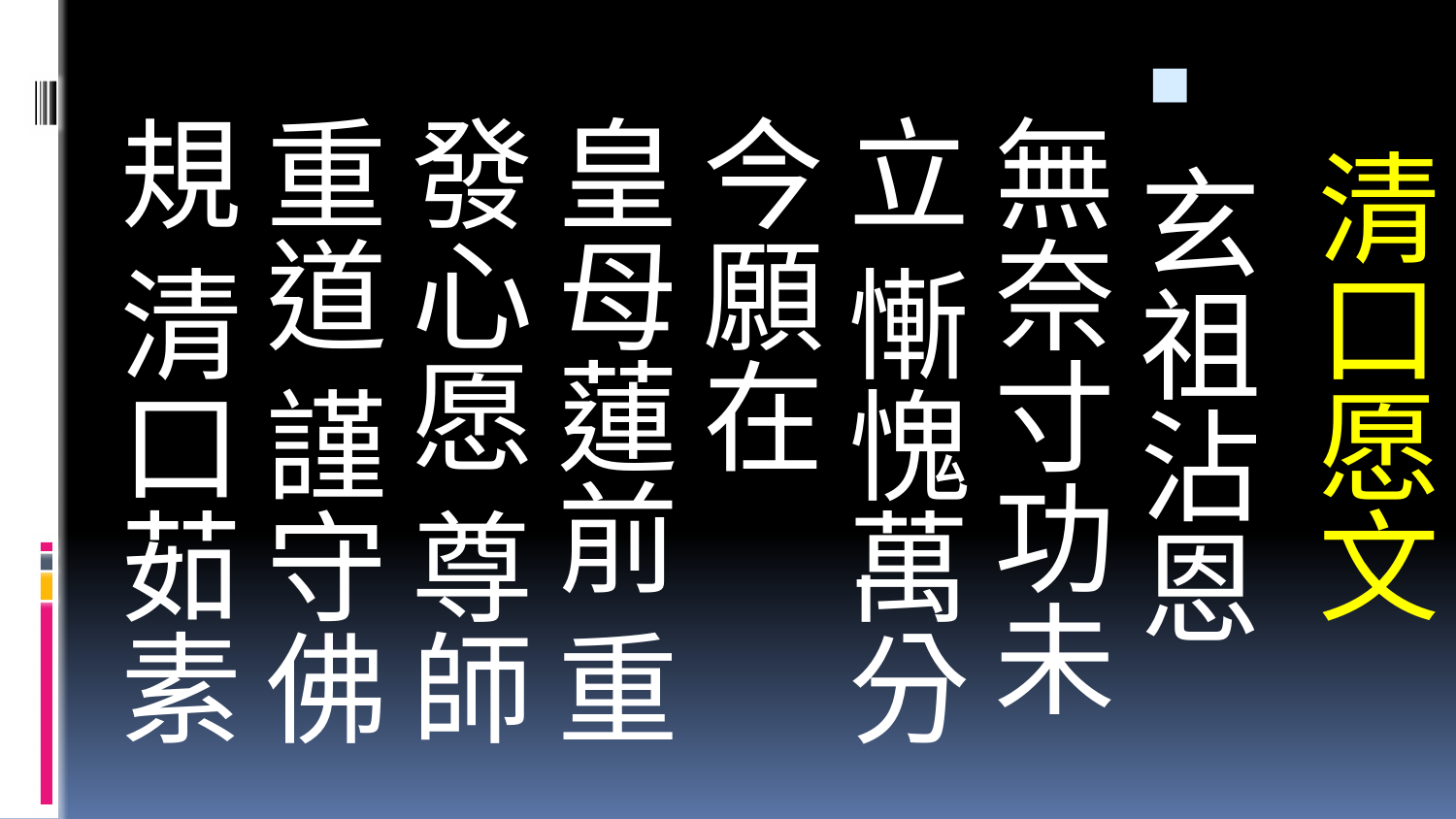

玄祖沾恩 無奈寸功未立 慚愧萬分 今願在
皇母蓮前 重發心愿 尊師重道 謹守佛規 清口茹素
# 清口愿文